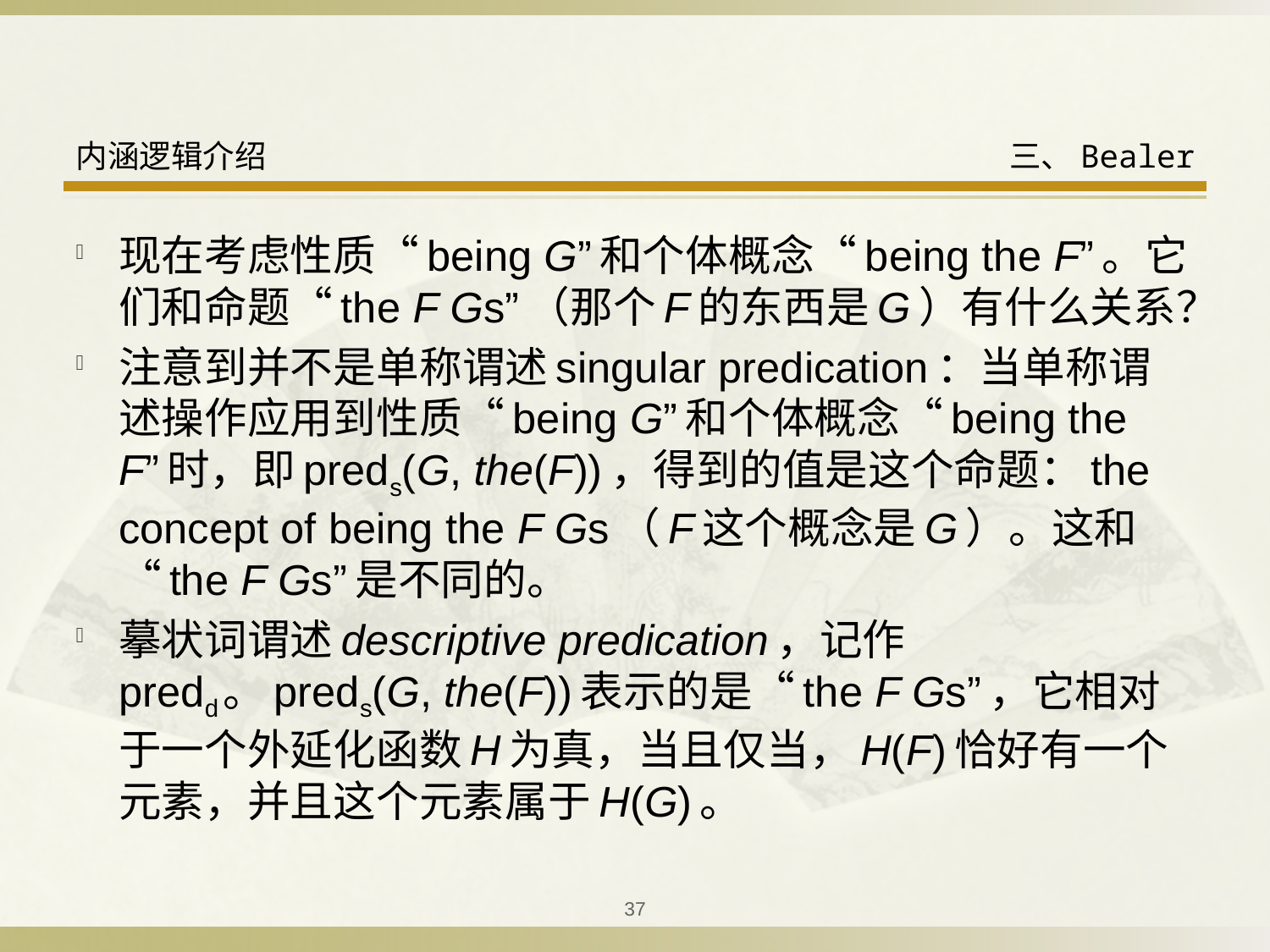

现在考虑性质“being G”和个体概念“being the F”。它们和命题“the F Gs”（那个F的东西是G）有什么关系？
注意到并不是单称谓述singular predication：当单称谓述操作应用到性质“being G”和个体概念“being the F”时，即preds(G, the(F))，得到的值是这个命题：the concept of being the F Gs（F这个概念是G）。这和“the F Gs”是不同的。
摹状词谓述descriptive predication，记作predd。preds(G, the(F))表示的是“the F Gs”，它相对于一个外延化函数H为真，当且仅当，H(F)恰好有一个元素，并且这个元素属于H(G)。

37